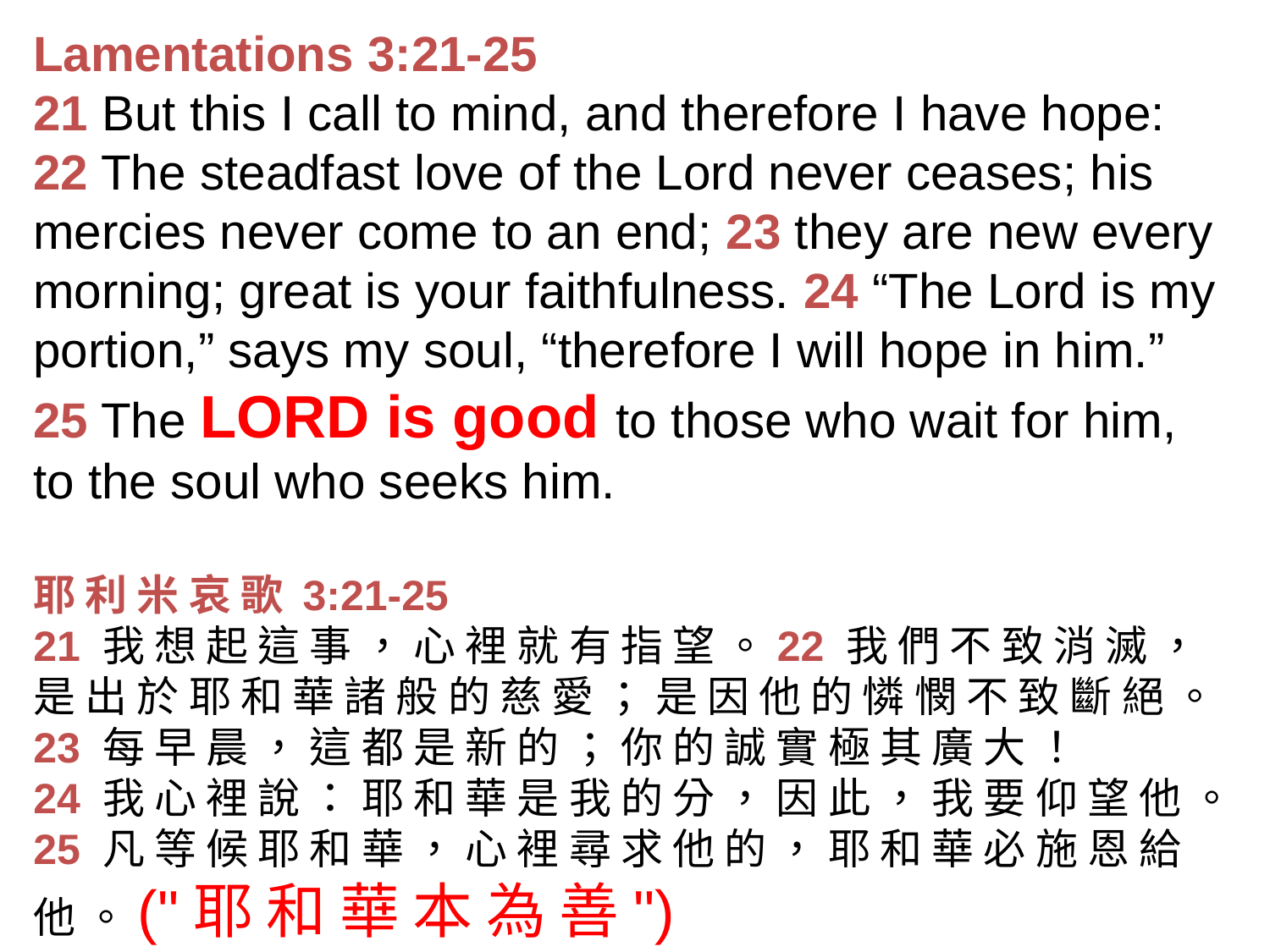

Lamentations 3:21-25
21 But this I call to mind, and therefore I have hope: 22 The steadfast love of the Lord never ceases; his mercies never come to an end; 23 they are new every morning; great is your faithfulness. 24 “The Lord is my portion,” says my soul, “therefore I will hope in him.” 25 The LORD is good to those who wait for him, to the soul who seeks him.

耶 利 米 哀 歌 3:21-25
21 我 想 起 這 事 ， 心 裡 就 有 指 望 。22 我 們 不 致 消 滅 ， 是 出 於 耶 和 華 諸 般 的 慈 愛 ； 是 因 他 的 憐 憫 不 致 斷 絕 。23 每 早 晨 ， 這 都 是 新 的 ； 你 的 誠 實 極 其 廣 大 ！
24 我 心 裡 說 ： 耶 和 華 是 我 的 分 ， 因 此 ， 我 要 仰 望 他 。25 凡 等 候 耶 和 華 ， 心 裡 尋 求 他 的 ， 耶 和 華 必 施 恩 給 他 。("耶 和 華 本 為 善")